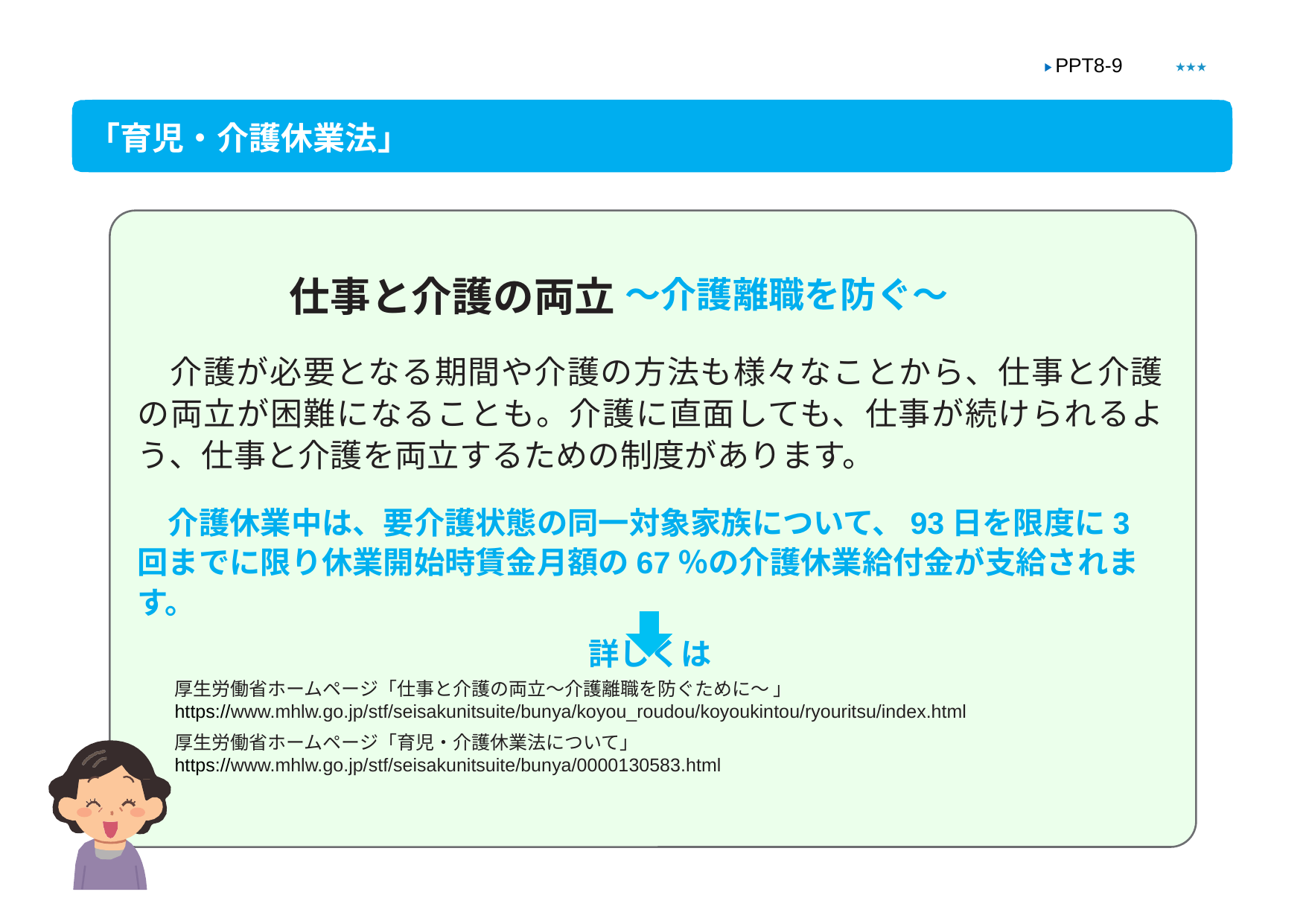

★★★
▶ PPT8-9

「育児・介護休業法」

仕事と介護の両立 ～介護離職を防ぐ～
　介護が必要となる期間や介護の方法も様々なことから、仕事と介護の両立が困難になることも。介護に直面しても、仕事が続けられるよう、仕事と介護を両立するための制度があります。
　介護休業中は、要介護状態の同一対象家族について、93日を限度に3回までに限り休業開始時賃金月額の67％の介護休業給付金が支給されます。
詳しくは

厚生労働省ホームページ「仕事と介護の両立～介護離職を防ぐために～ 」
https://www.mhlw.go.jp/stf/seisakunitsuite/bunya/koyou_roudou/koyoukintou/ryouritsu/index.html
厚生労働省ホームページ「育児・介護休業法について」
https://www.mhlw.go.jp/stf/seisakunitsuite/bunya/0000130583.html